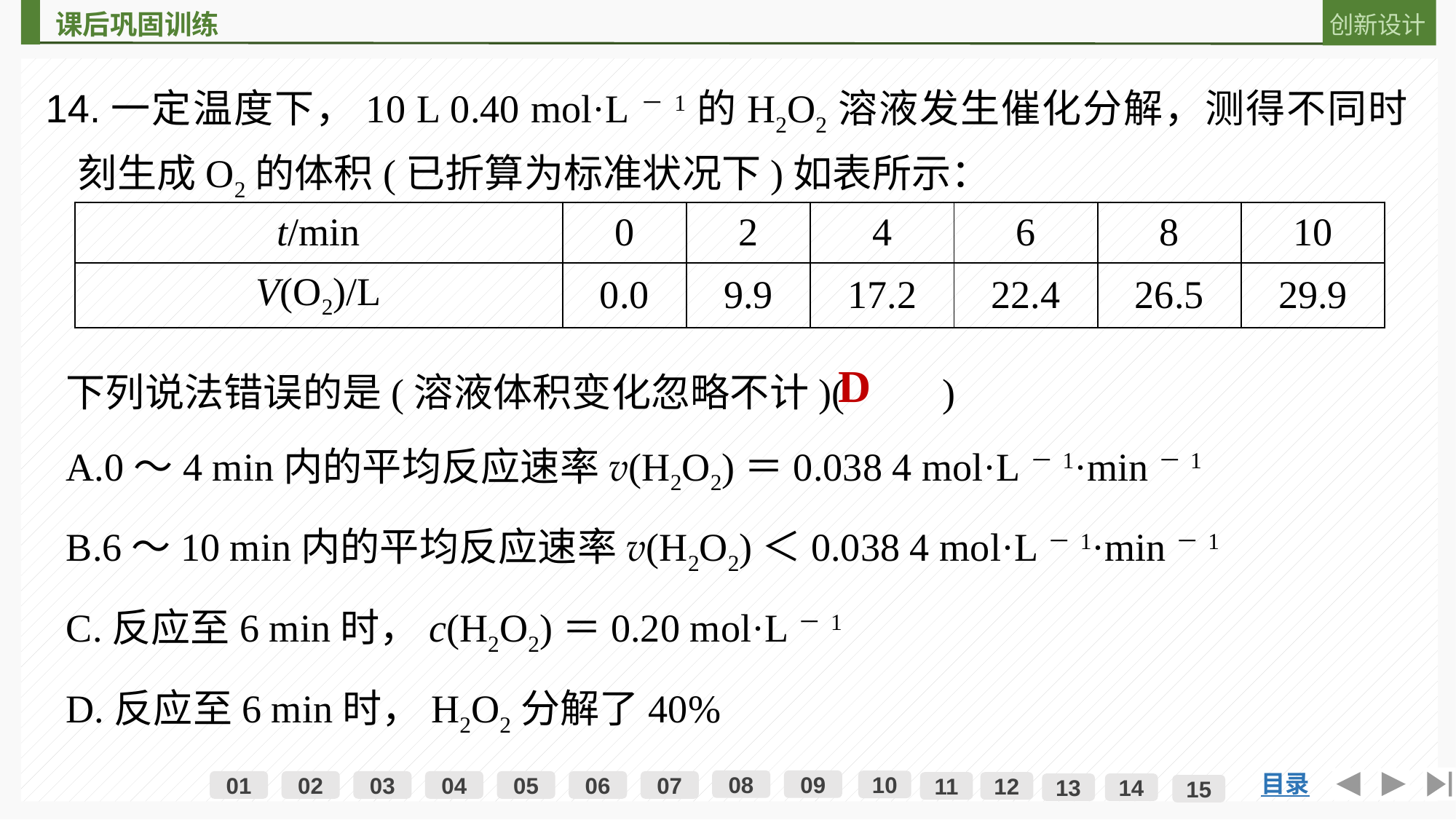

14.一定温度下，10 L 0.40 mol·L－1的H2O2溶液发生催化分解，测得不同时刻生成O2的体积(已折算为标准状况下)如表所示：
| t/min | 0 | 2 | 4 | 6 | 8 | 10 |
| --- | --- | --- | --- | --- | --- | --- |
| V(O2)/L | 0.0 | 9.9 | 17.2 | 22.4 | 26.5 | 29.9 |
下列说法错误的是(溶液体积变化忽略不计)(　　)
A.0～4 min内的平均反应速率v(H2O2)＝0.038 4 mol·L－1·min－1
B.6～10 min内的平均反应速率v(H2O2)＜0.038 4 mol·L－1·min－1
C.反应至6 min时，c(H2O2)＝0.20 mol·L－1
D.反应至6 min时，H2O2分解了40%
D